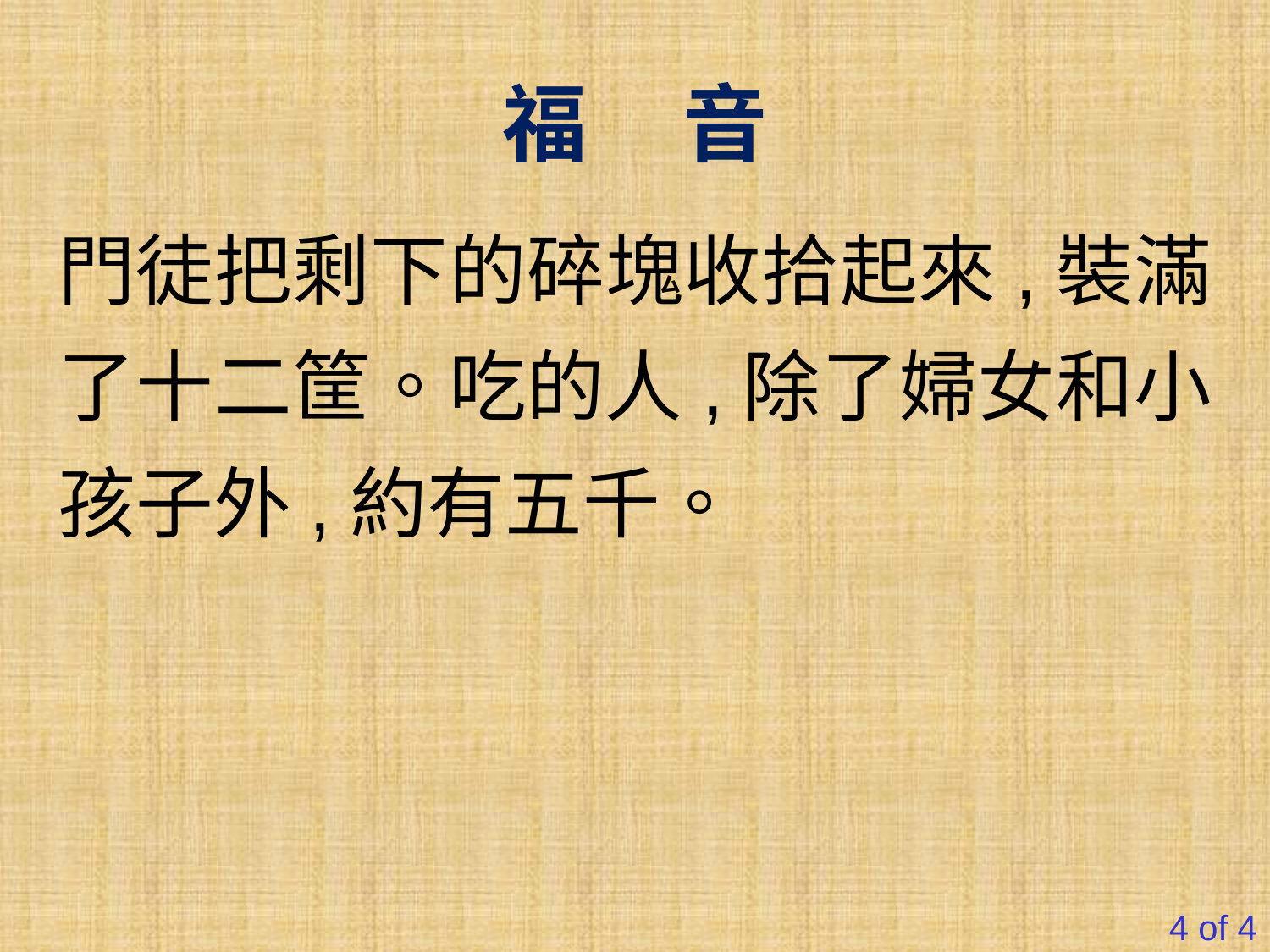

福     音

門徒把剩下的碎塊收拾起來,裝滿了十二筐。吃的人,除了婦女和小孩子外,約有五千。
4 of 4